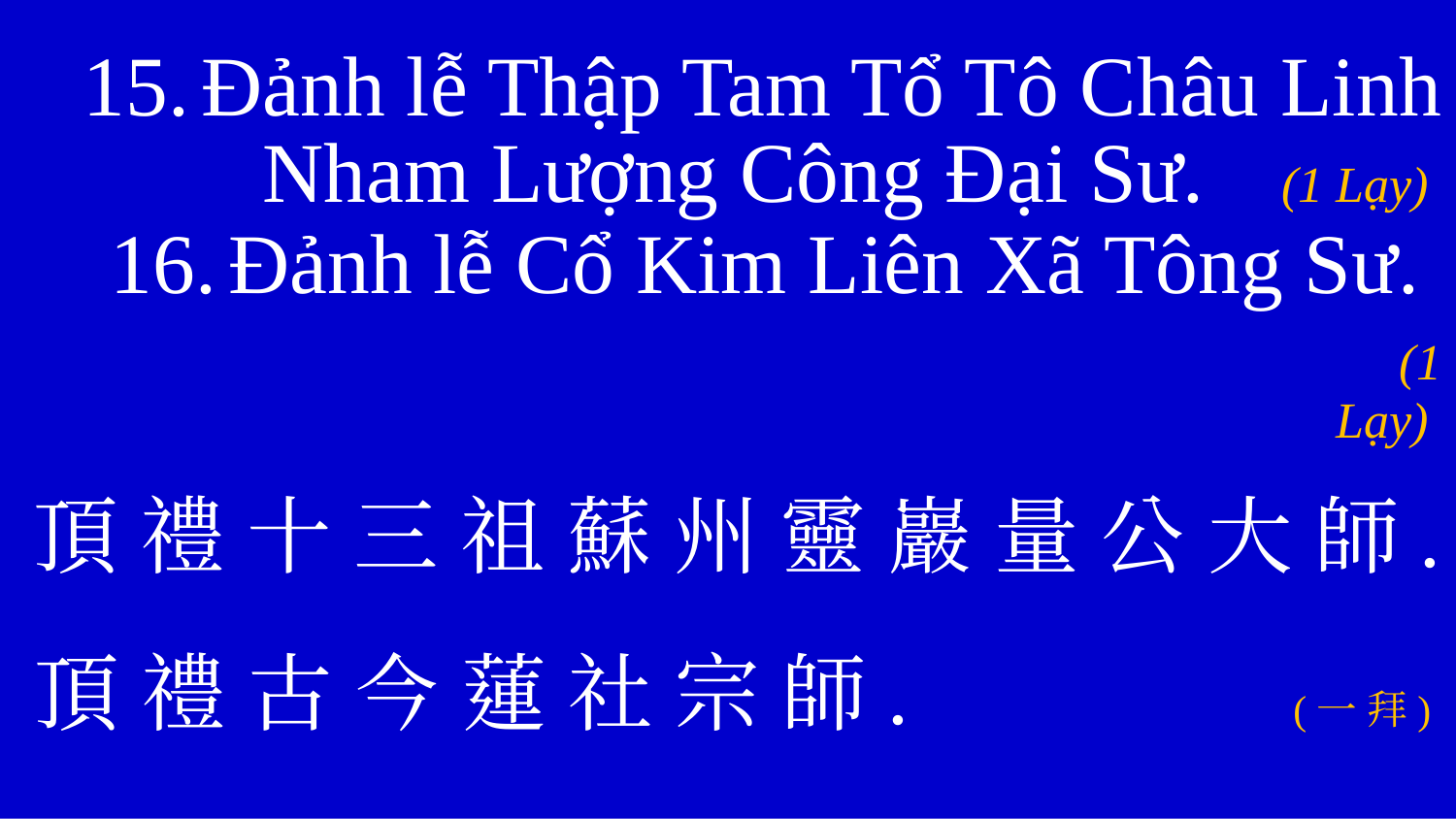

Đảnh lễ Thập Tam Tổ Tô Châu Linh Nham Lượng Công Đại Sư. 	(1 Lạy)
Đảnh lễ Cổ Kim Liên Xã Tông Sư. 								(1 Lạy)

頂 禮 十 三 祖 蘇 州 靈 巖 量 公 大 師.

頂 禮 古 今 蓮 社 宗 師.                  (一 拜)